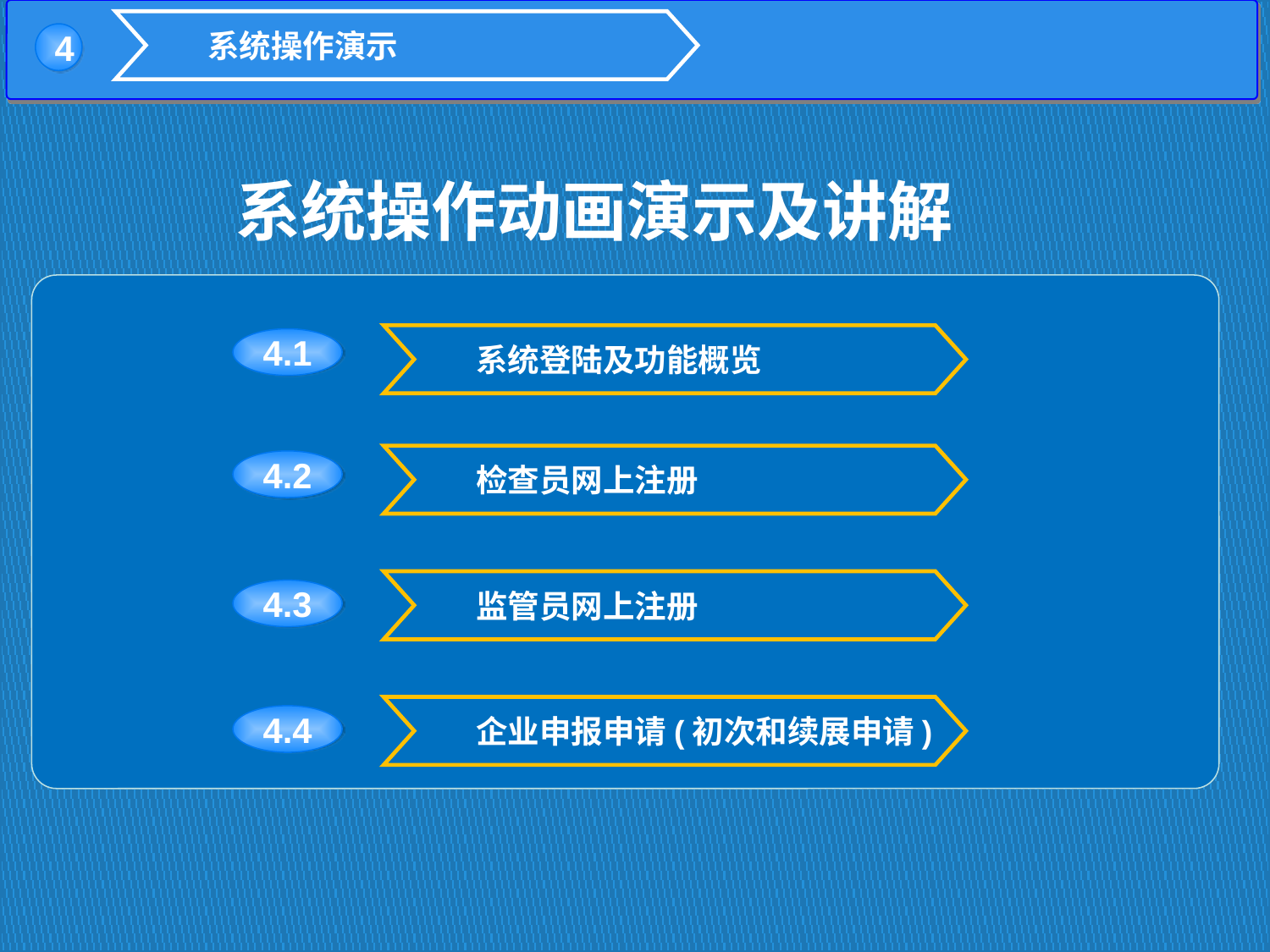

系统操作演示
4
系统操作动画演示及讲解

系统登陆及功能概览
4.1
检查员网上注册
4.2
监管员网上注册
4.3
企业申报申请(初次和续展申请)
4.4